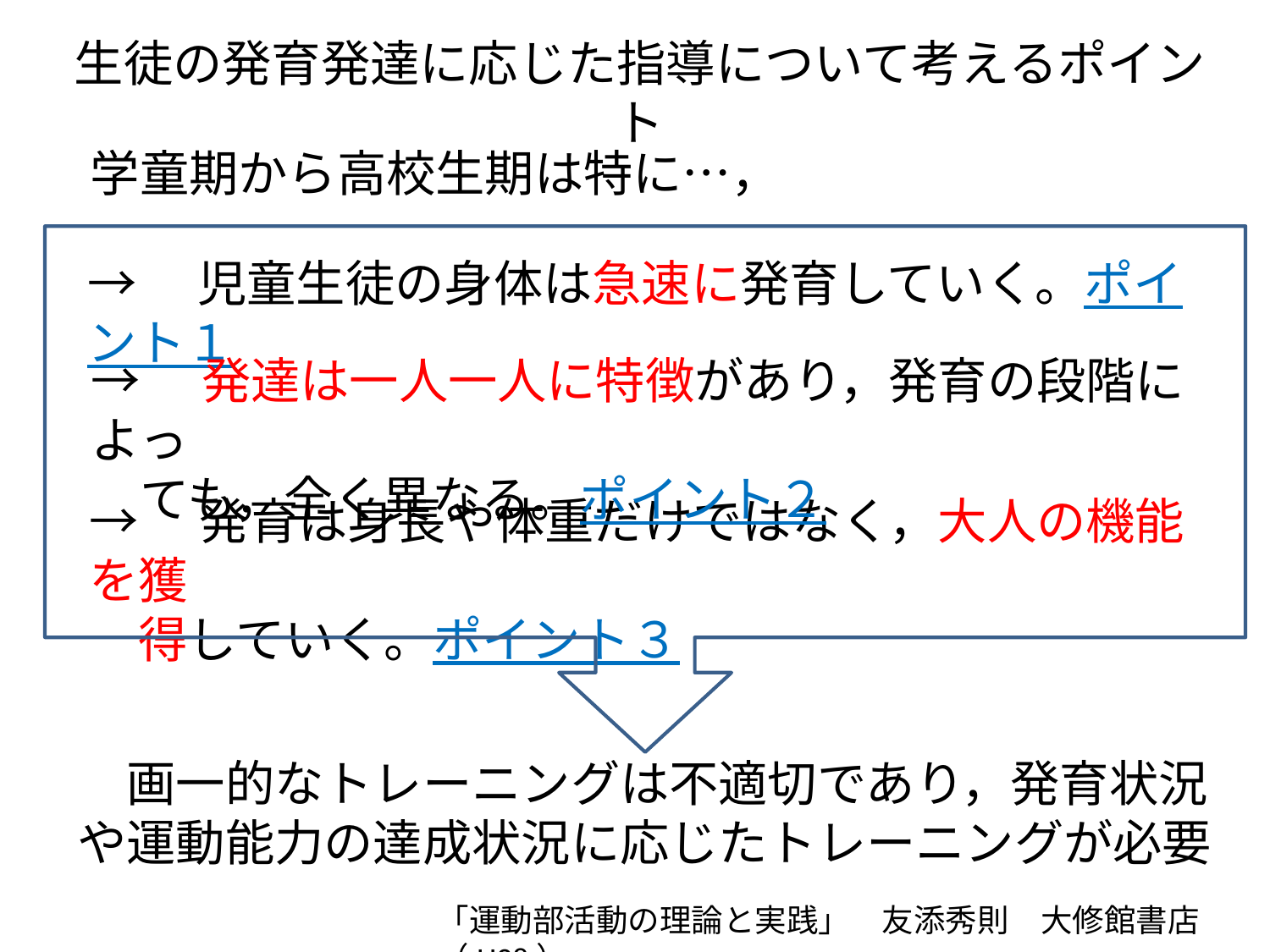

生徒の発育発達に応じた指導について考えるポイント
学童期から高校生期は特に…，

→　児童生徒の身体は急速に発育していく。ポイント１
→　発達は一人一人に特徴があり，発育の段階によっ
　ても，全く異なる。ポイント２
→　発育は身長や体重だけではなく，大人の機能を獲
　得していく。ポイント３
　画一的なトレーニングは不適切であり，発育状況や運動能力の達成状況に応じたトレーニングが必要
「運動部活動の理論と実践」　友添秀則　大修館書店　（H28）